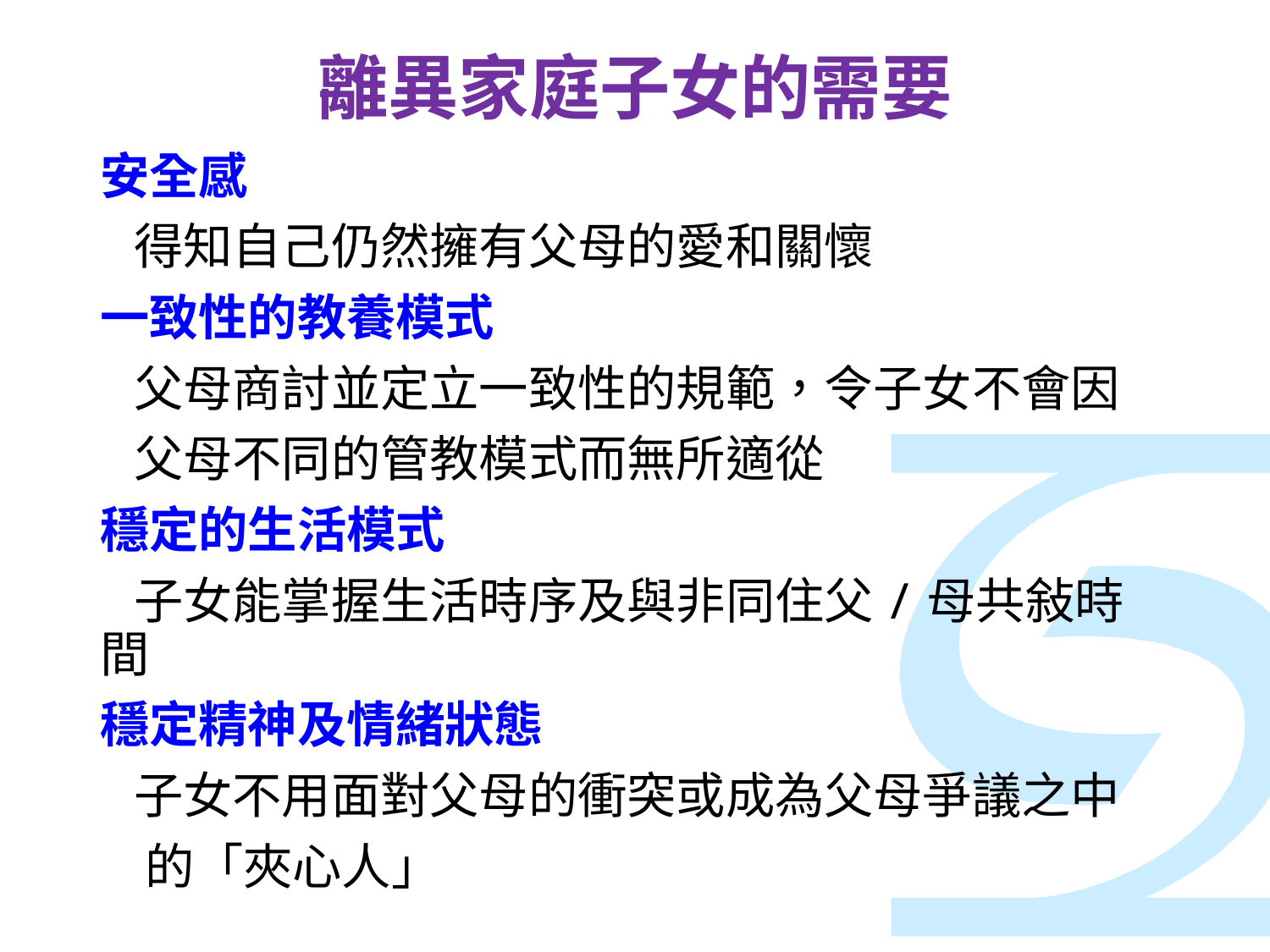

# 離異家庭子女的需要
安全感
  得知自己仍然擁有父母的愛和關懷
一致性的教養模式
  父母商討並定立一致性的規範，令子女不會因
  父母不同的管教模式而無所適從
穩定的生活模式
  子女能掌握生活時序及與非同住父/母共敍時間
穩定精神及情緒狀態
  子女不用面對父母的衝突或成為父母爭議之中
   的「夾心人」
23